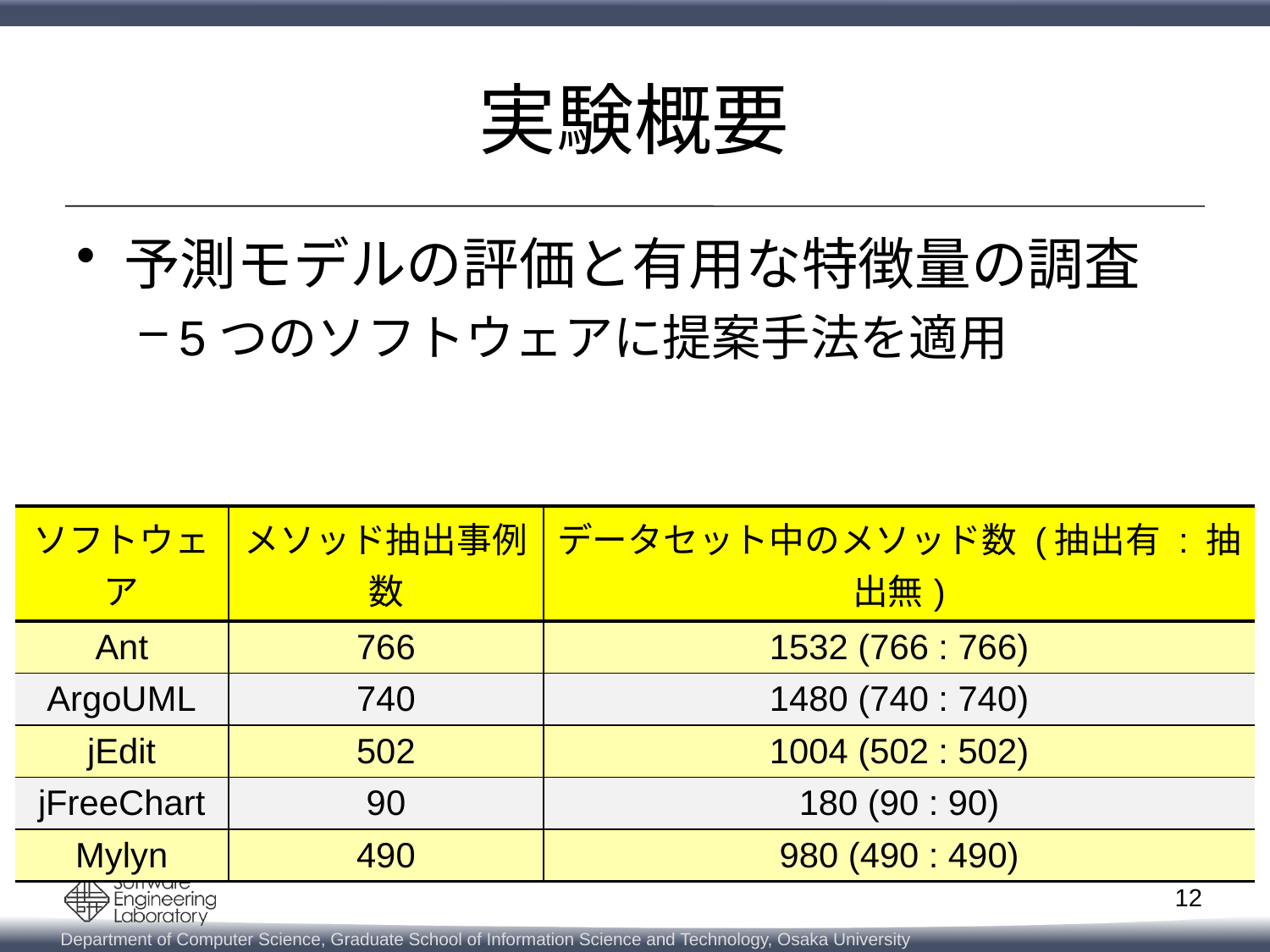

# 実験概要
予測モデルの評価と有用な特徴量の調査
5つのソフトウェアに提案手法を適用

| ソフトウェア | メソッド抽出事例数 | データセット中のメソッド数 (抽出有 : 抽出無) |
| --- | --- | --- |
| Ant | 766 | 1532 (766 : 766) |
| ArgoUML | 740 | 1480 (740 : 740) |
| jEdit | 502 | 1004 (502 : 502) |
| jFreeChart | 90 | 180 (90 : 90) |
| Mylyn | 490 | 980 (490 : 490) |
12